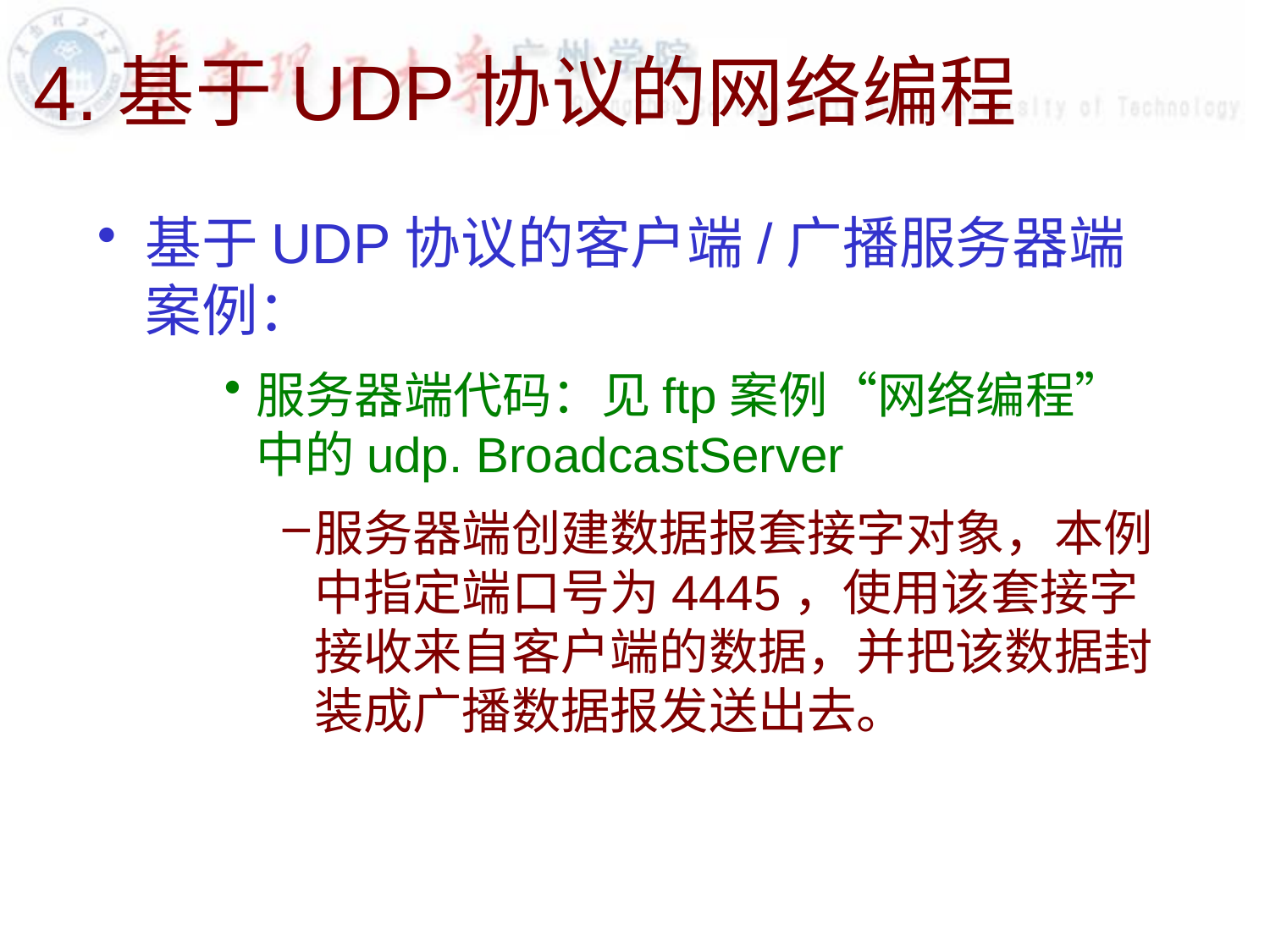

# 4.基于UDP协议的网络编程
基于UDP协议的客户端/广播服务器端案例：
服务器端代码：见ftp案例“网络编程”中的udp. BroadcastServer
服务器端创建数据报套接字对象，本例中指定端口号为4445，使用该套接字接收来自客户端的数据，并把该数据封装成广播数据报发送出去。